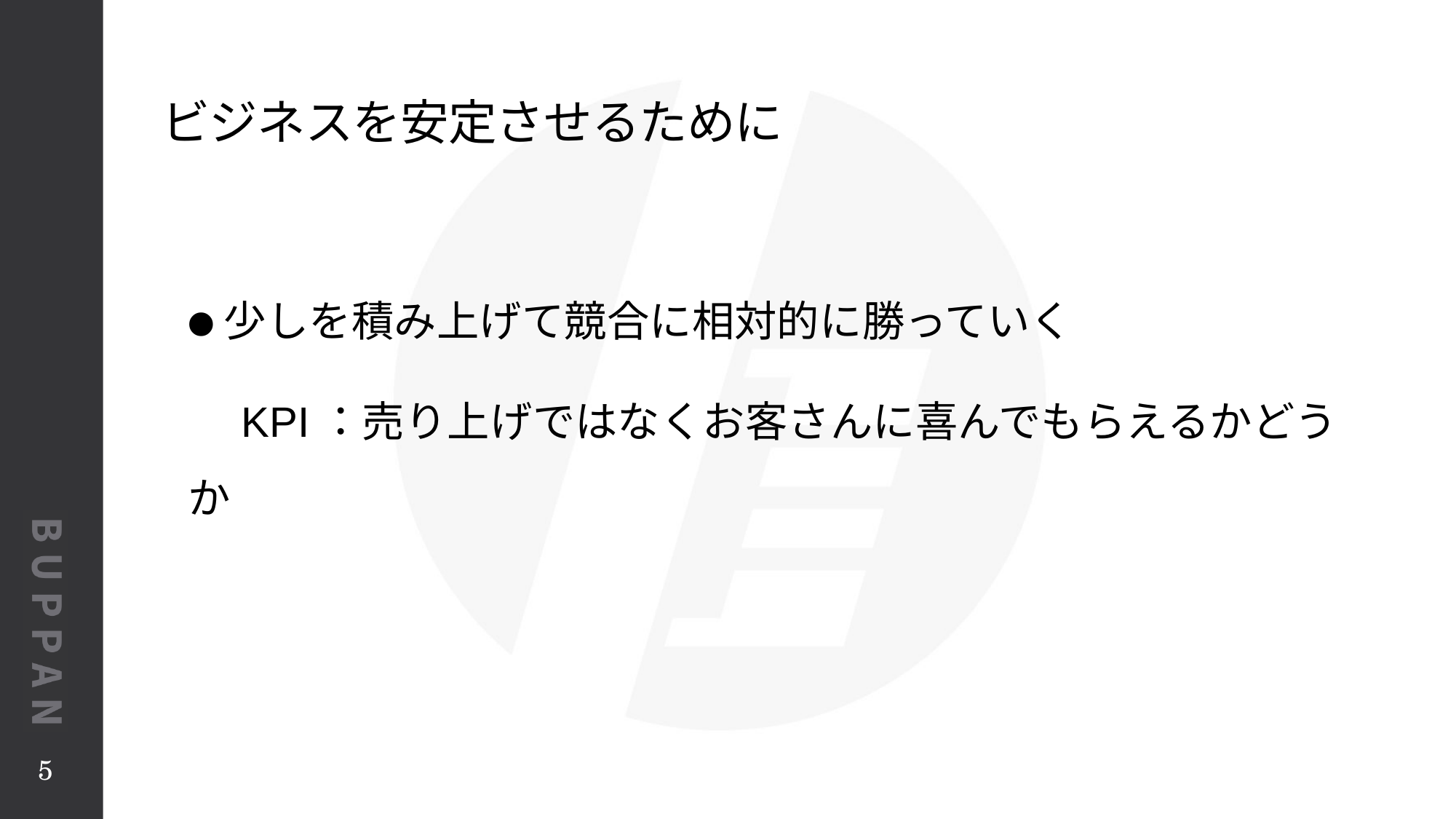

# ビジネスを安定させるために
⚫︎少しを積み上げて競合に相対的に勝っていく
　KPI：売り上げではなくお客さんに喜んでもらえるかどうか

5